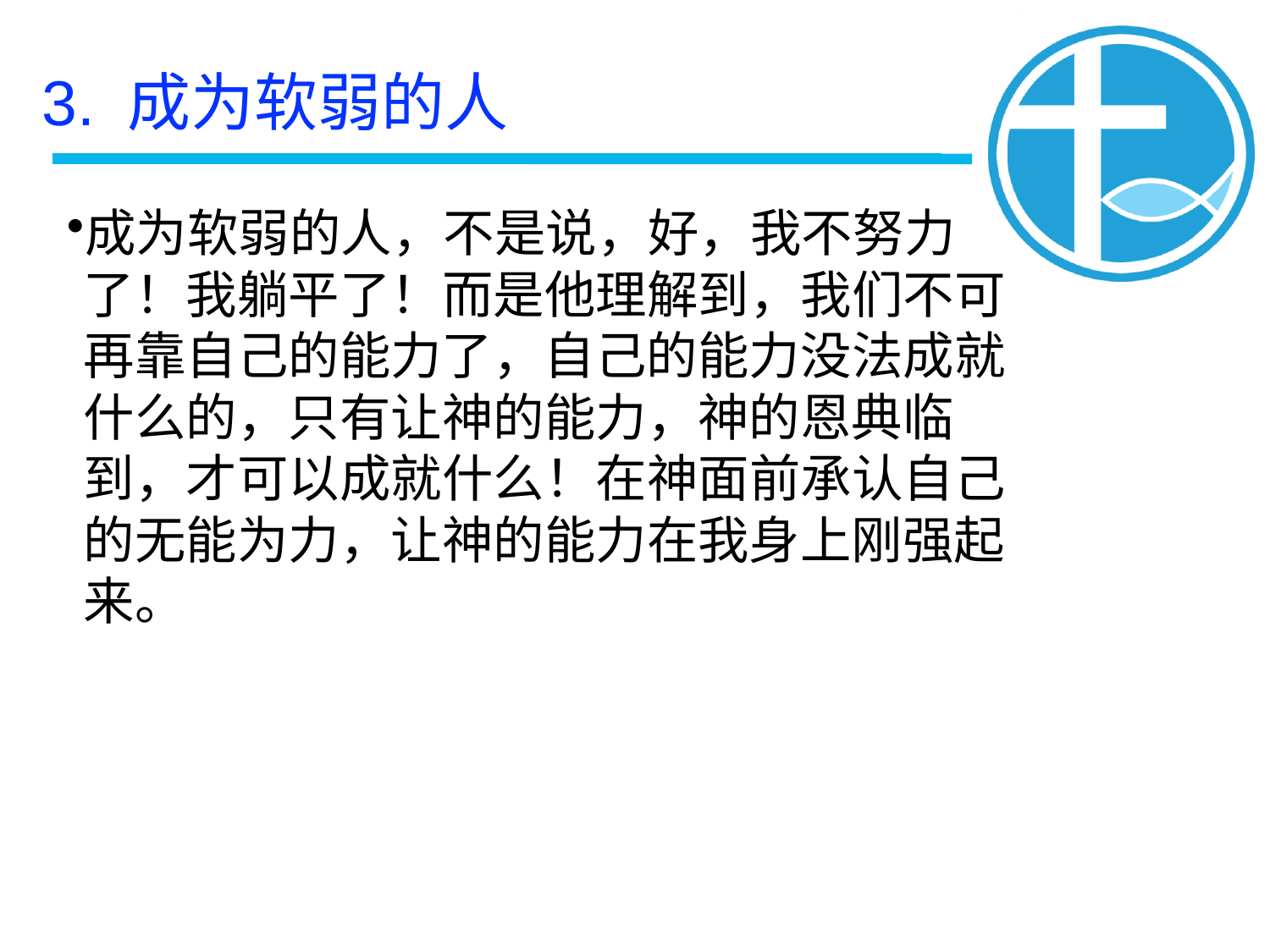

3. 成为软弱的人
成为软弱的人，不是说，好，我不努力了！我躺平了！而是他理解到，我们不可再靠自己的能力了，自己的能力没法成就什么的，只有让神的能力，神的恩典临到，才可以成就什么！在神面前承认自己的无能为力，让神的能力在我身上刚强起来。